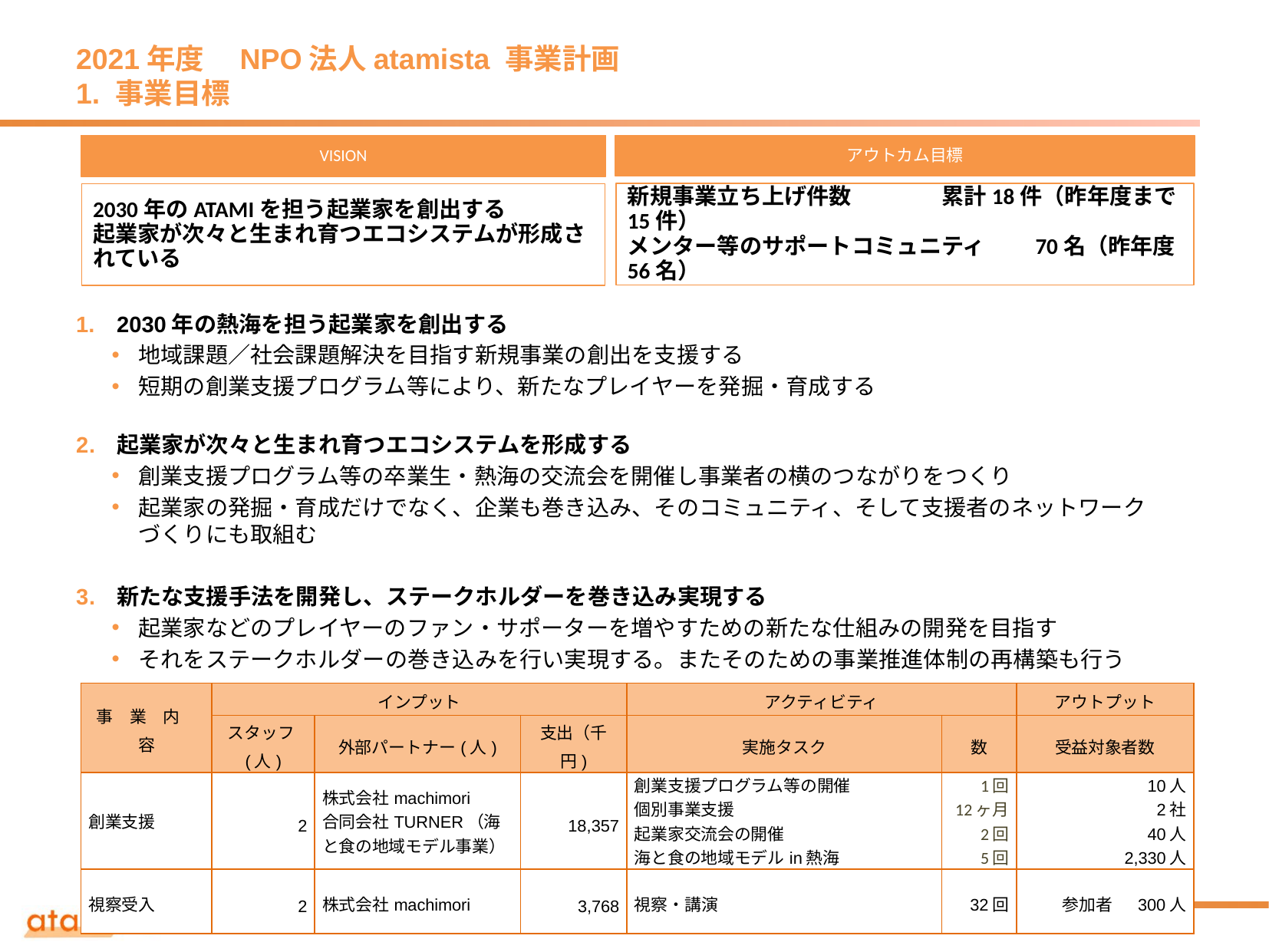

# 2021年度　NPO法人atamista 事業計画 1. 事業目標
VISION
アウトカム目標
新規事業立ち上げ件数　　　　累計18件（昨年度まで15件）
メンター等のサポートコミュニティ　　70名（昨年度56名）
2030年のATAMIを担う起業家を創出する
起業家が次々と生まれ育つエコシステムが形成されている
2030年の熱海を担う起業家を創出する
地域課題／社会課題解決を目指す新規事業の創出を支援する
短期の創業支援プログラム等により、新たなプレイヤーを発掘・育成する
起業家が次々と生まれ育つエコシステムを形成する
創業支援プログラム等の卒業生・熱海の交流会を開催し事業者の横のつながりをつくり
起業家の発掘・育成だけでなく、企業も巻き込み、そのコミュニティ、そして支援者のネットワークづくりにも取組む

新たな支援手法を開発し、ステークホルダーを巻き込み実現する
起業家などのプレイヤーのファン・サポーターを増やすための新たな仕組みの開発を目指す
それをステークホルダーの巻き込みを行い実現する。またそのための事業推進体制の再構築も行う
| 事　業　内　容 | インプット |  |  | アクティビティ |  | アウトプット |
| --- | --- | --- | --- | --- | --- | --- |
|  | スタッフ(人) | 外部パートナー(人) | 支出（千円) | 実施タスク | 数 | 受益対象者数 |
| 創業支援 | 2 | 株式会社machimori 合同会社TURNER（海と食の地域モデル事業） | 18,357 | 創業支援プログラム等の開催 個別事業支援 起業家交流会の開催 海と食の地域モデルin熱海 | 1回 12ヶ月 2回 5回 | 10人 2社 40人 2,330人 |
| 視察受入 | 2 | 株式会社machimori | 3,768 | 視察・講演 | 32回 | 参加者　 300人 |